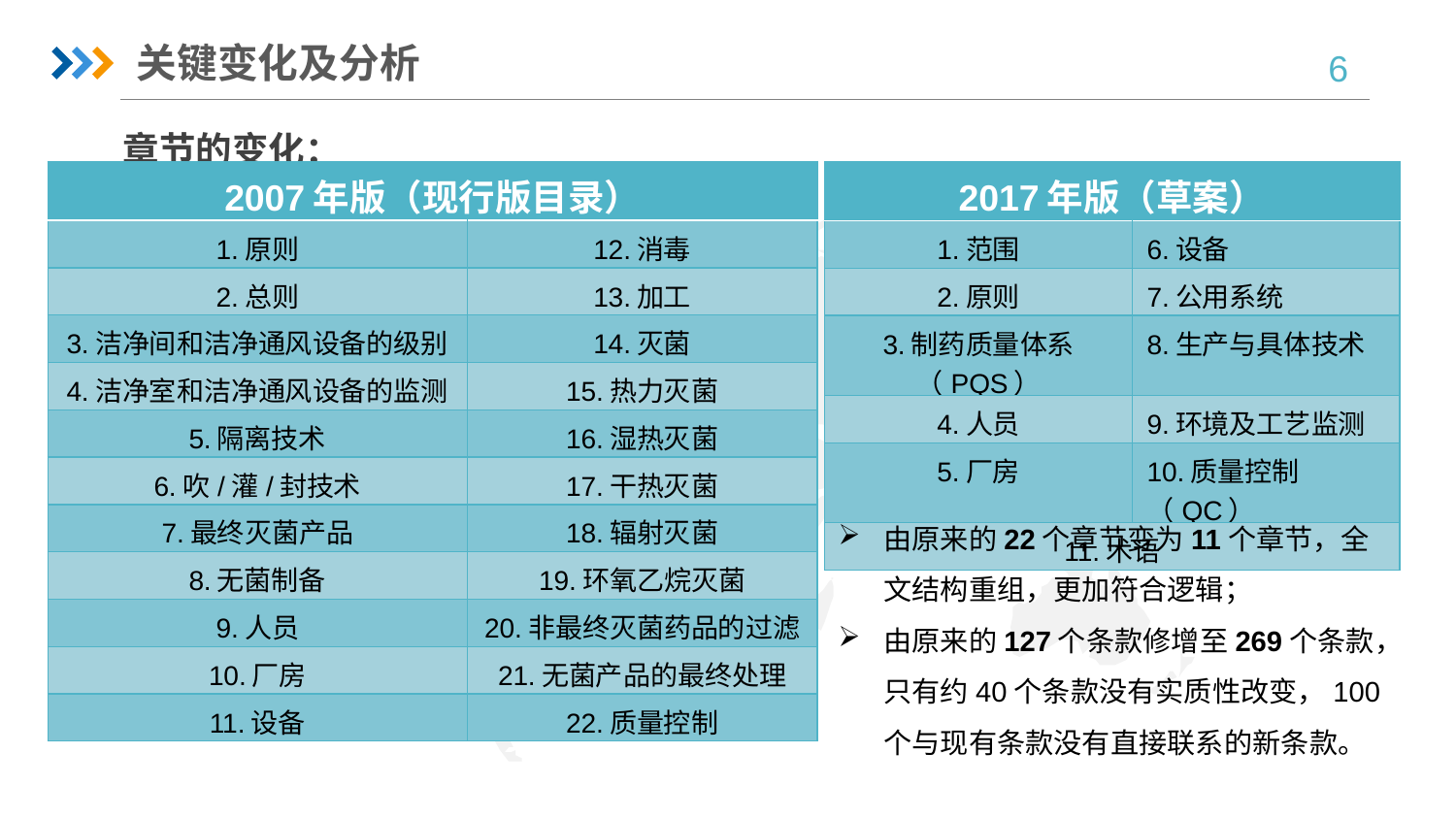

关键变化及分析
章节的变化：

| 2007年版（现行版目录） |  |
| --- | --- |
| 1.原则 | 12.消毒 |
| 2.总则 | 13.加工 |
| 3.洁净间和洁净通风设备的级别 | 14.灭菌 |
| 4.洁净室和洁净通风设备的监测 | 15.热力灭菌 |
| 5.隔离技术 | 16.湿热灭菌 |
| 6.吹/灌/封技术 | 17.干热灭菌 |
| 7.最终灭菌产品 | 18.辐射灭菌 |
| 8.无菌制备 | 19.环氧乙烷灭菌 |
| 9.人员 | 20.非最终灭菌药品的过滤 |
| 10.厂房 | 21.无菌产品的最终处理 |
| 11.设备 | 22.质量控制 |
| 2017年版（草案） |  |
| --- | --- |
| 1.范围 | 6.设备 |
| 2.原则 | 7.公用系统 |
| 3.制药质量体系（PQS） | 8.生产与具体技术 |
| 4.人员 | 9.环境及工艺监测 |
| 5.厂房 | 10.质量控制（QC） |
| 11.术语 |  |

由原来的22个章节变为11个章节，全文结构重组，更加符合逻辑；
由原来的127个条款修增至269个条款，只有约40个条款没有实质性改变，100个与现有条款没有直接联系的新条款。